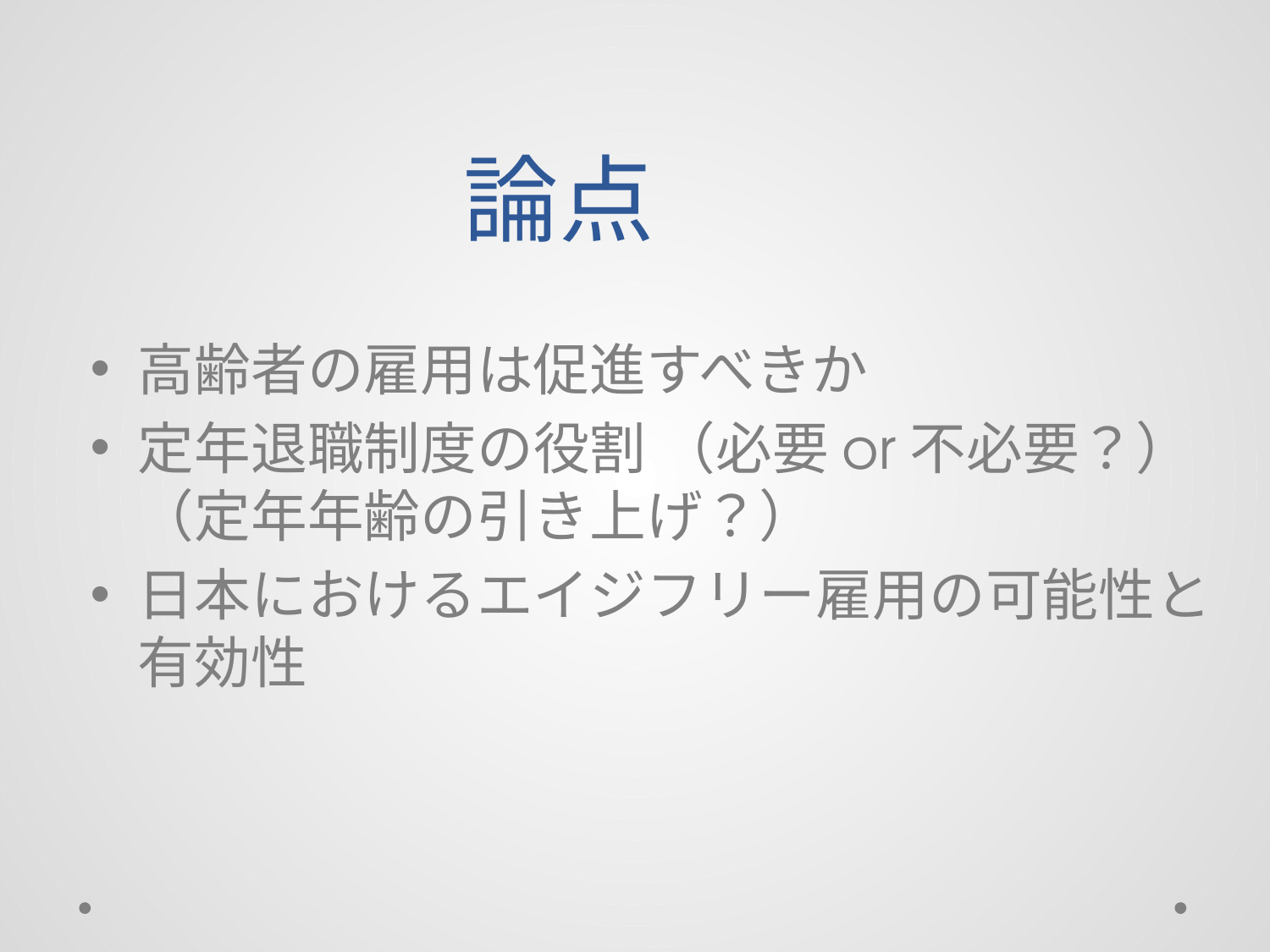

# 論点
高齢者の雇用は促進すべきか
定年退職制度の役割 （必要or不必要？）（定年年齢の引き上げ？）
日本におけるエイジフリー雇用の可能性と有効性